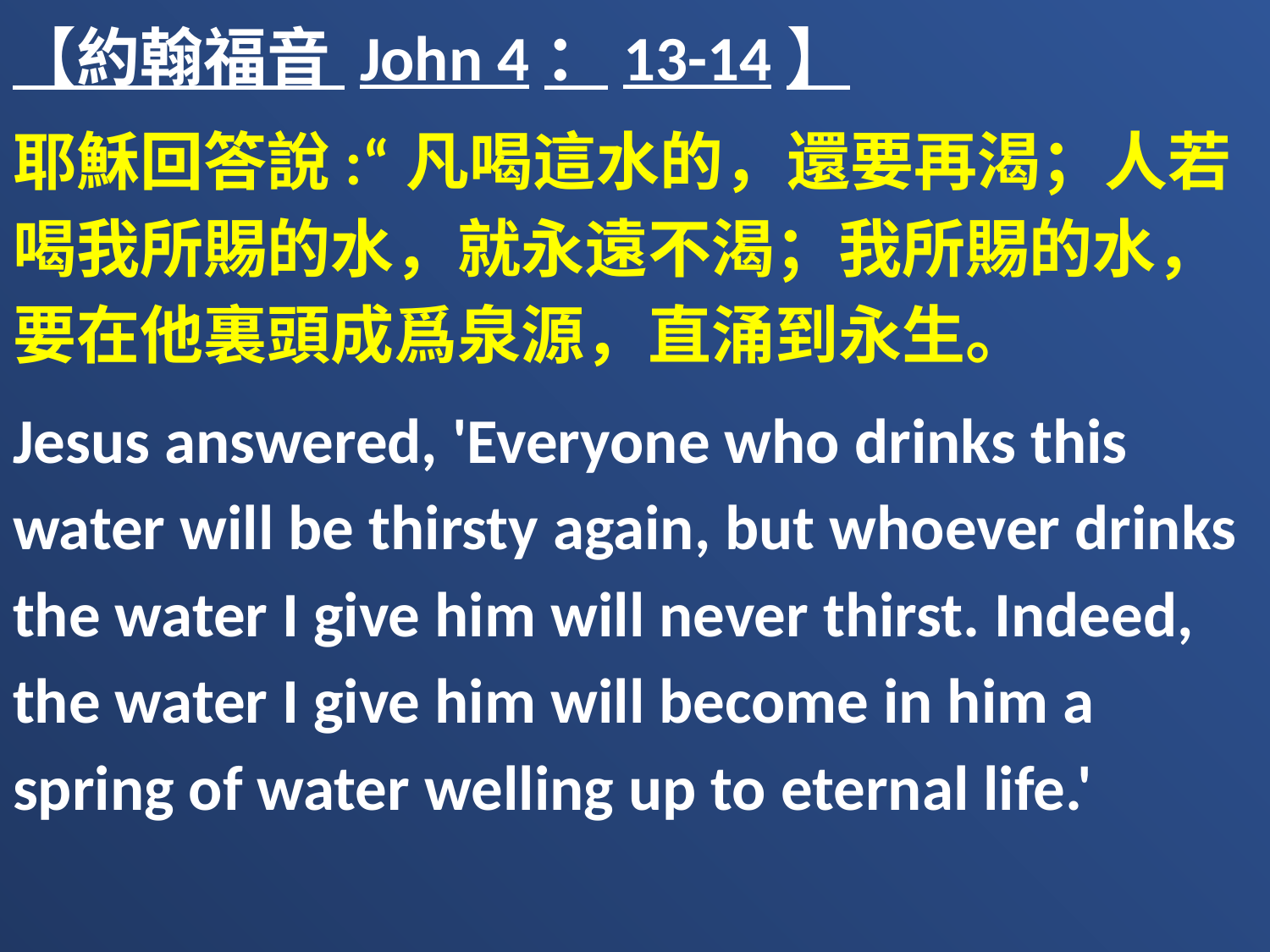

【約翰福音 John 4：13-14】
耶穌回答說:“凡喝這水的，還要再渴；人若喝我所賜的水，就永遠不渴；我所賜的水，要在他裏頭成爲泉源，直涌到永生。
Jesus answered, 'Everyone who drinks this water will be thirsty again, but whoever drinks the water I give him will never thirst. Indeed, the water I give him will become in him a spring of water welling up to eternal life.'